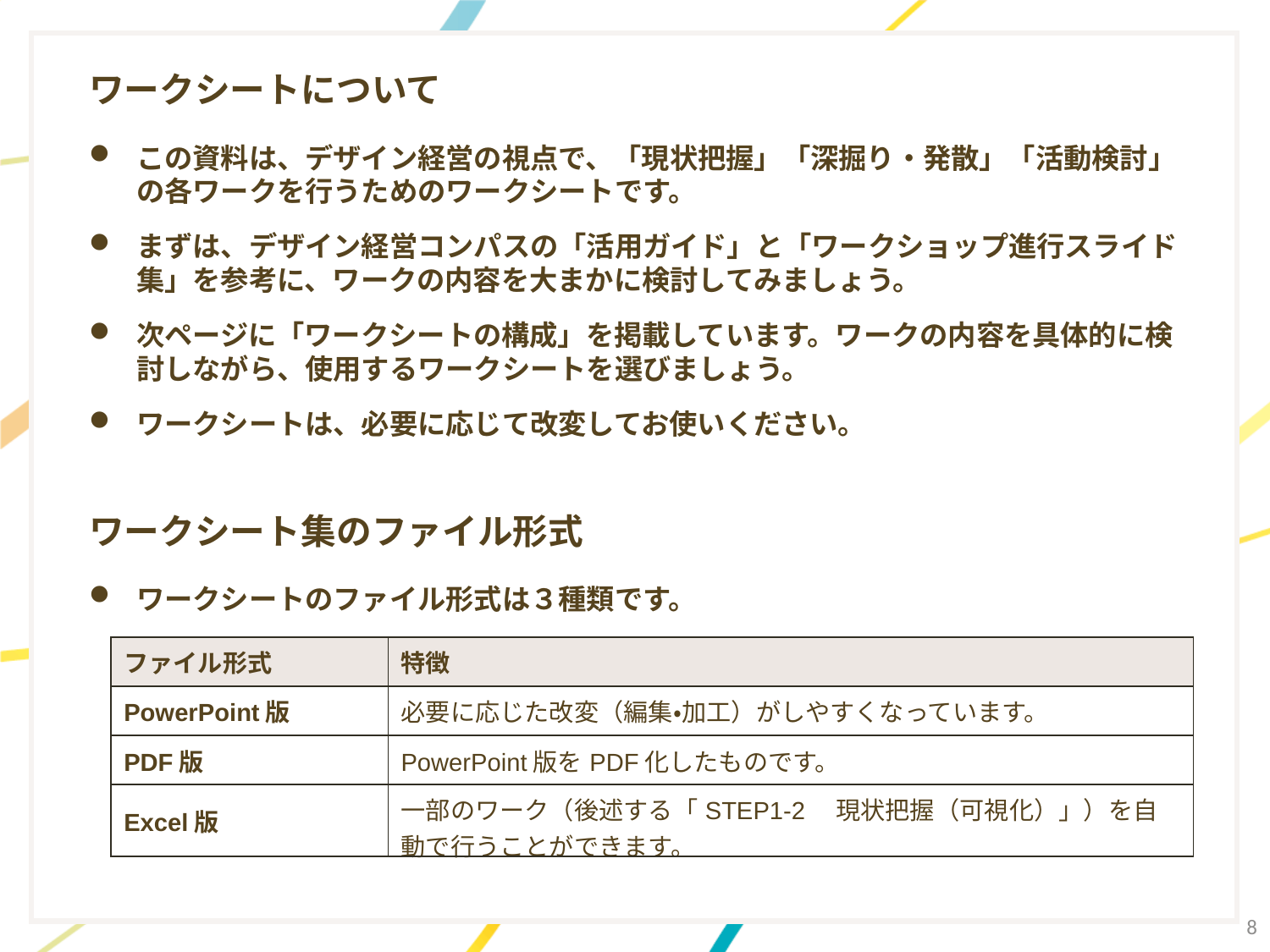

ワークシートについて
この資料は、デザイン経営の視点で、「現状把握」「深掘り・発散」「活動検討」の各ワークを行うためのワークシートです。
まずは、デザイン経営コンパスの「活用ガイド」と「ワークショップ進行スライド集」を参考に、ワークの内容を大まかに検討してみましょう。
次ページに「ワークシートの構成」を掲載しています。ワークの内容を具体的に検討しながら、使用するワークシートを選びましょう。
ワークシートは、必要に応じて改変してお使いください。
ワークシート集のファイル形式
ワークシートのファイル形式は３種類です。
| ファイル形式 | 特徴 |
| --- | --- |
| PowerPoint版 | 必要に応じた改変（編集・加工）がしやすくなっています。 |
| PDF版 | PowerPoint版をPDF化したものです。 |
| Excel版 | 一部のワーク（後述する「STEP1-2　現状把握（可視化）」）を自動で行うことができます。 |